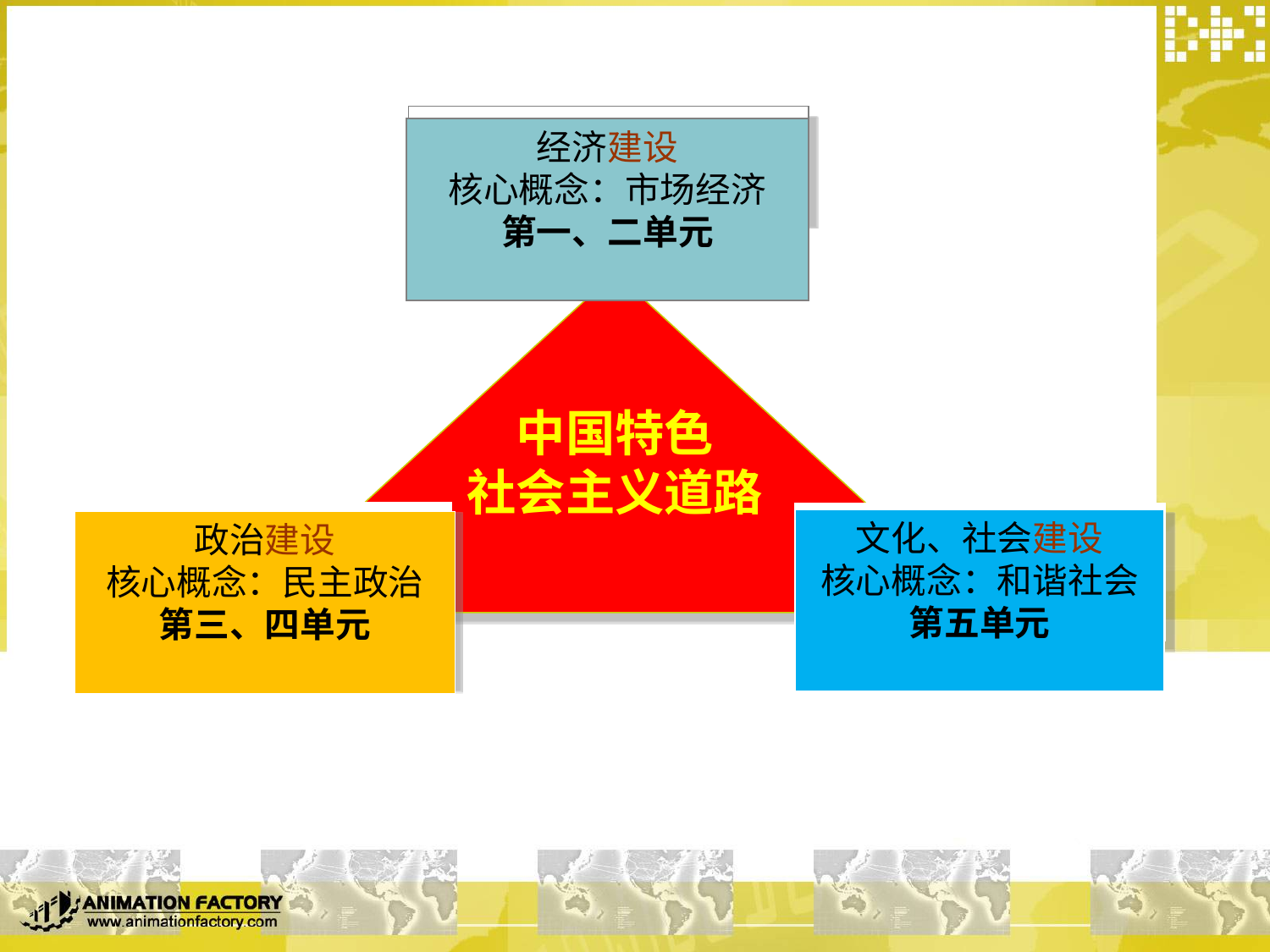

经济建设
核心概念：市场经济
第一、二单元

中国特色
社会主义道路

政治建设
核心概念：民主政治
第三、四单元

文化、社会建设
核心概念：和谐社会第五单元